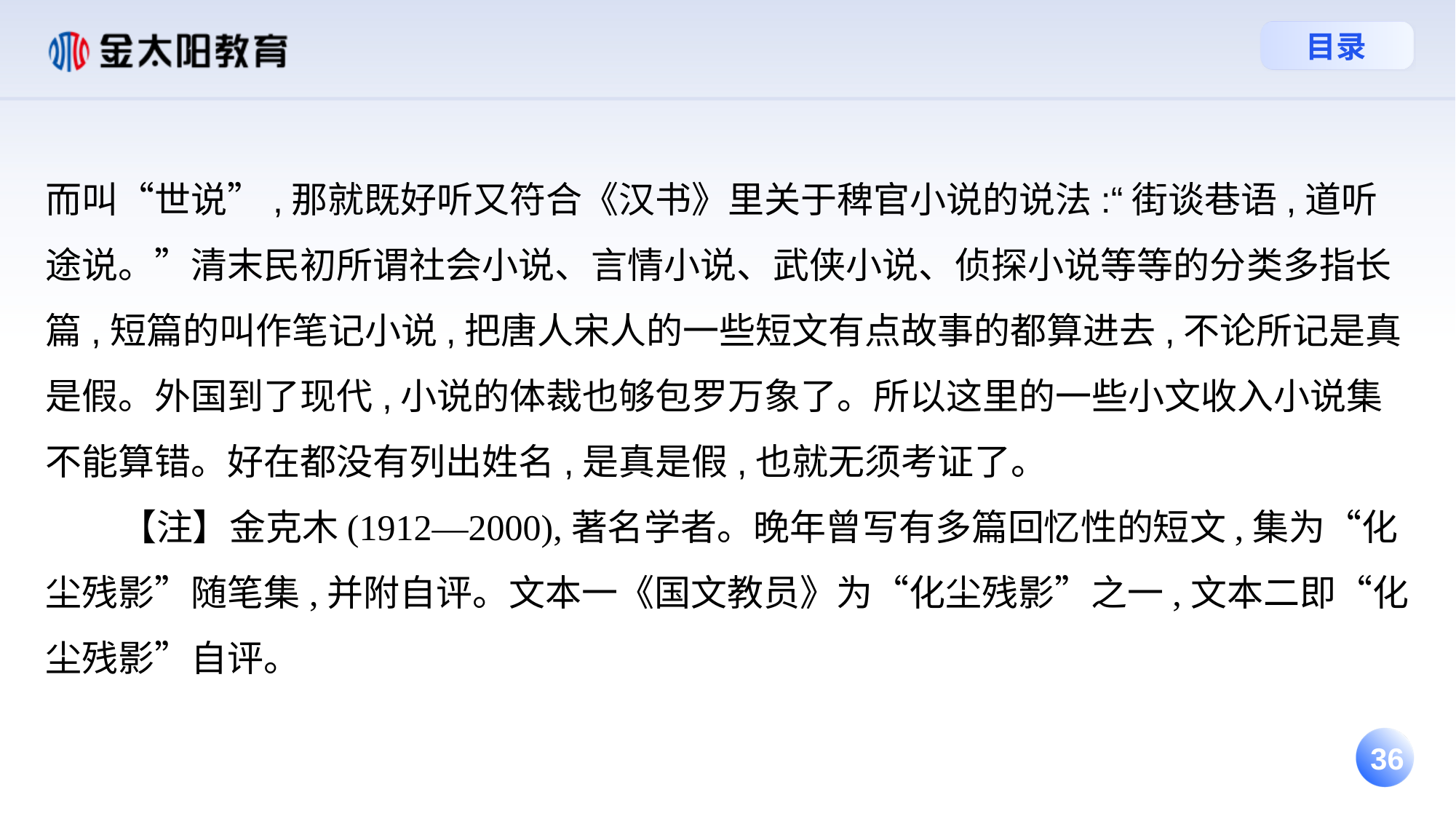

而叫“世说”,那就既好听又符合《汉书》里关于稗官小说的说法:“街谈巷语,道听途说。”清末民初所谓社会小说、言情小说、武侠小说、侦探小说等等的分类多指长篇,短篇的叫作笔记小说,把唐人宋人的一些短文有点故事的都算进去,不论所记是真是假。外国到了现代,小说的体裁也够包罗万象了。所以这里的一些小文收入小说集不能算错。好在都没有列出姓名,是真是假,也就无须考证了。
        【注】金克木(1912—2000),著名学者。晚年曾写有多篇回忆性的短文,集为“化尘残影”随笔集,并附自评。文本一《国文教员》为“化尘残影”之一,文本二即“化尘残影”自评。